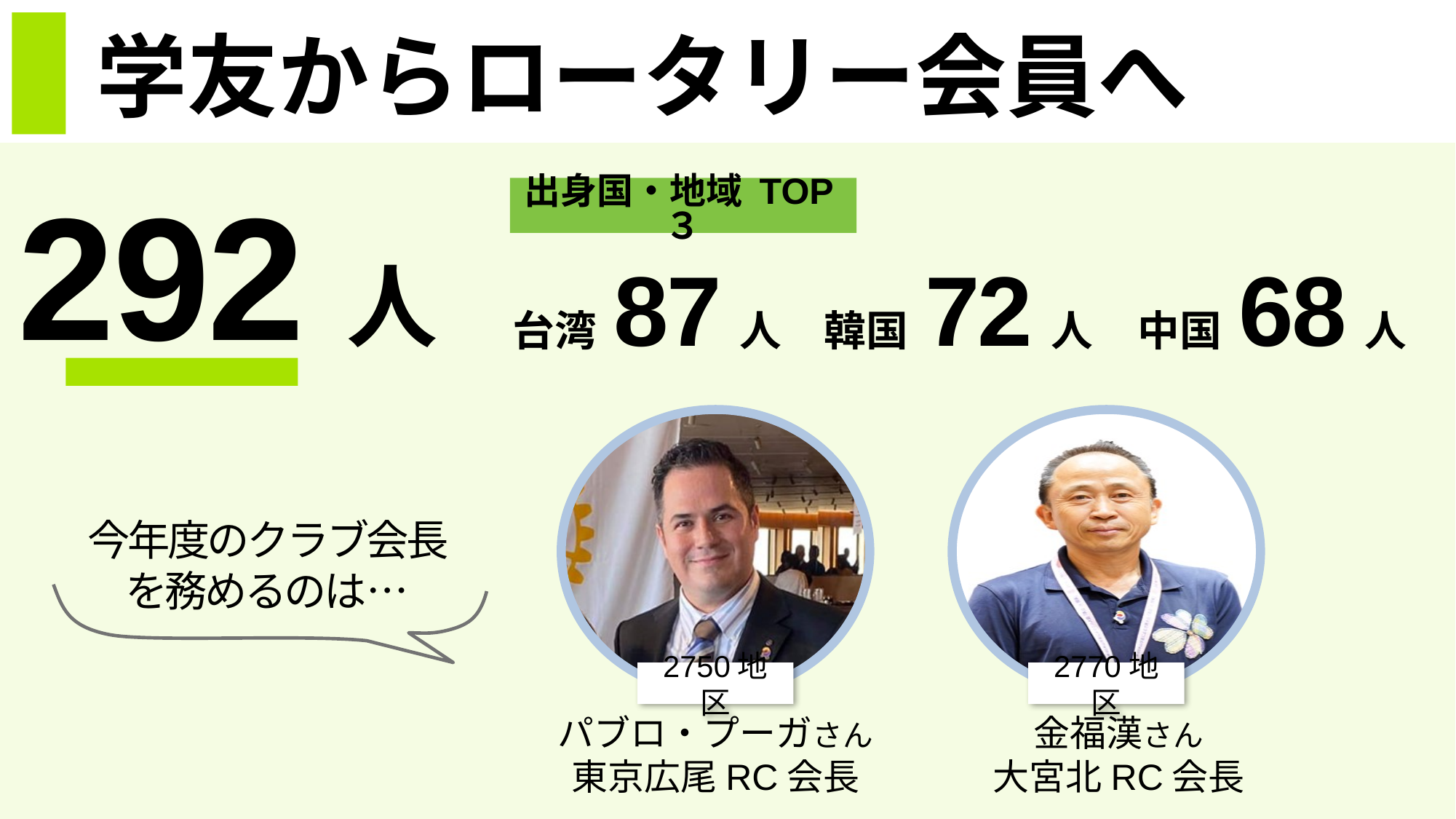

# 学友からロータリー会員へ
出身国・地域 TOP３
292人

台湾 87人
韓国 72人
中国 68人

今年度のクラブ会長を務めるのは…

2750地区
2770地区
パブロ・プーガさん
東京広尾RC会長
金福漢さん
大宮北RC会長